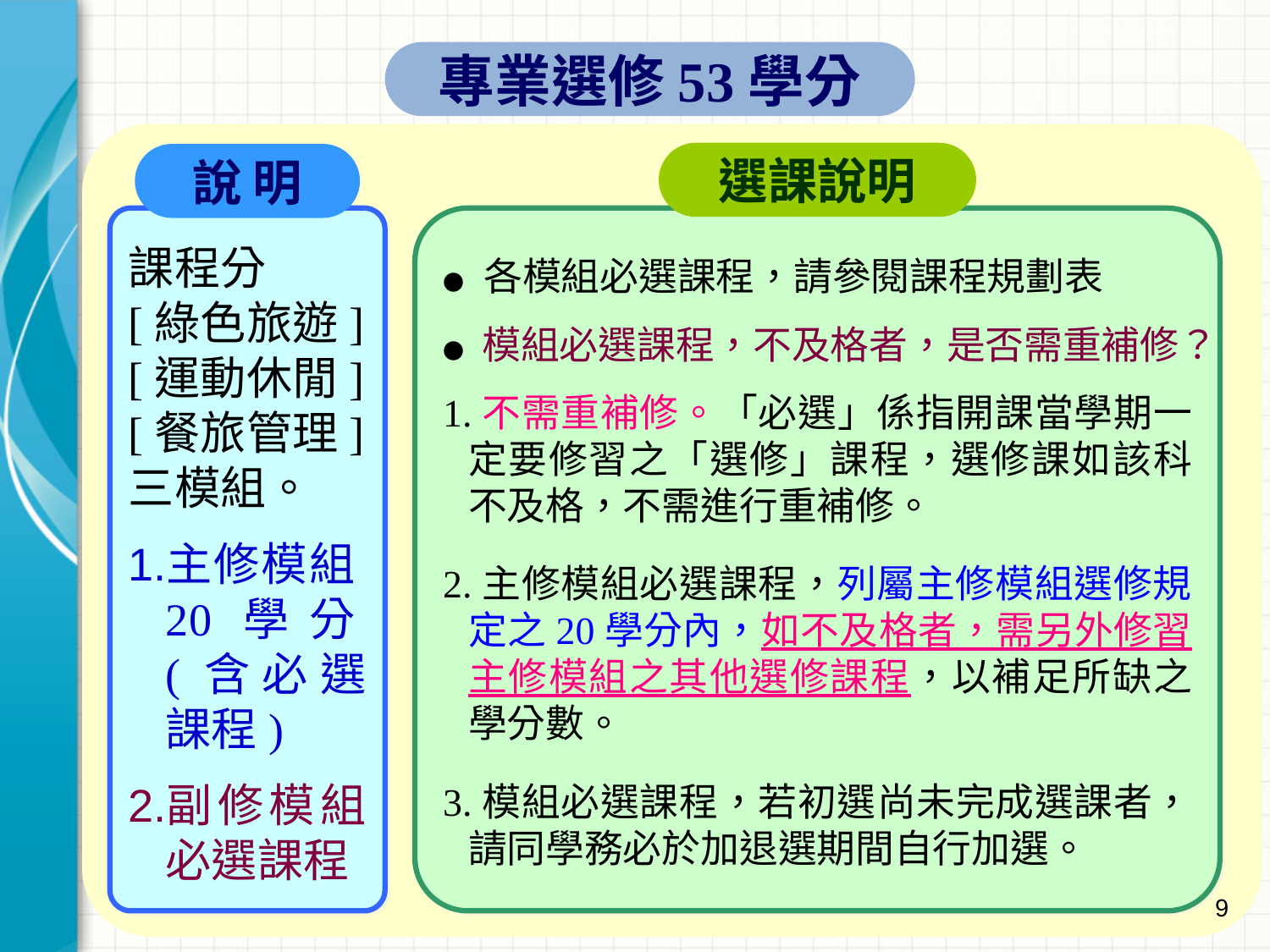

專業選修53學分

選課說明
說 明
課程分
[綠色旅遊]
[運動休閒]
[餐旅管理] 三模組。
主修模組20學分(含必選課程)
副修模組必選課程
● 各模組必選課程，請參閱課程規劃表
● 模組必選課程，不及格者，是否需重補修？
1.不需重補修。「必選」係指開課當學期一定要修習之「選修」課程，選修課如該科不及格，不需進行重補修。
2.主修模組必選課程，列屬主修模組選修規定之20學分內，如不及格者，需另外修習主修模組之其他選修課程，以補足所缺之學分數。
3.模組必選課程，若初選尚未完成選課者，請同學務必於加退選期間自行加選。
9